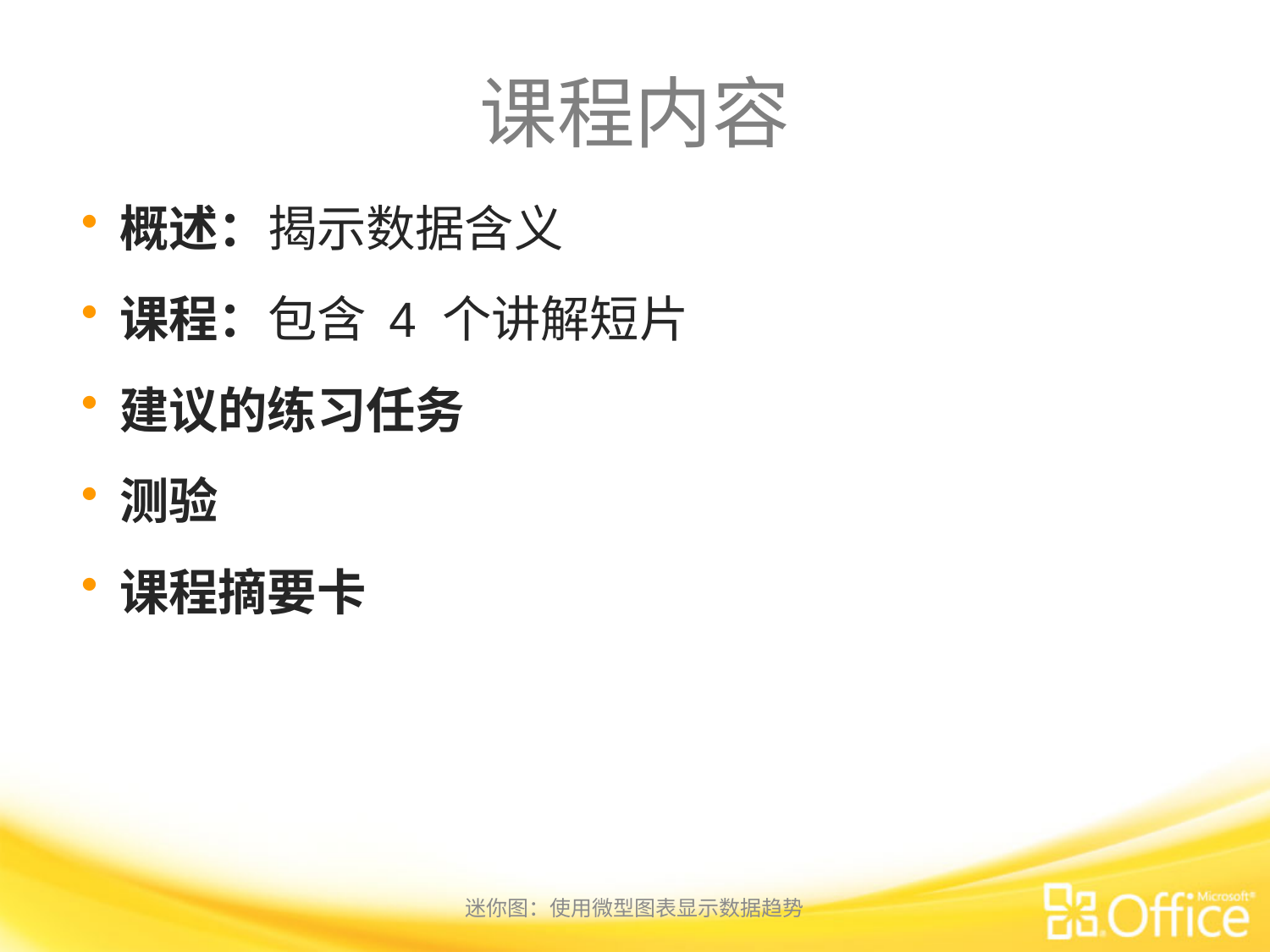

# 课程内容
概述：揭示数据含义
课程：包含 4 个讲解短片
建议的练习任务
测验
课程摘要卡

迷你图：使用微型图表显示数据趋势